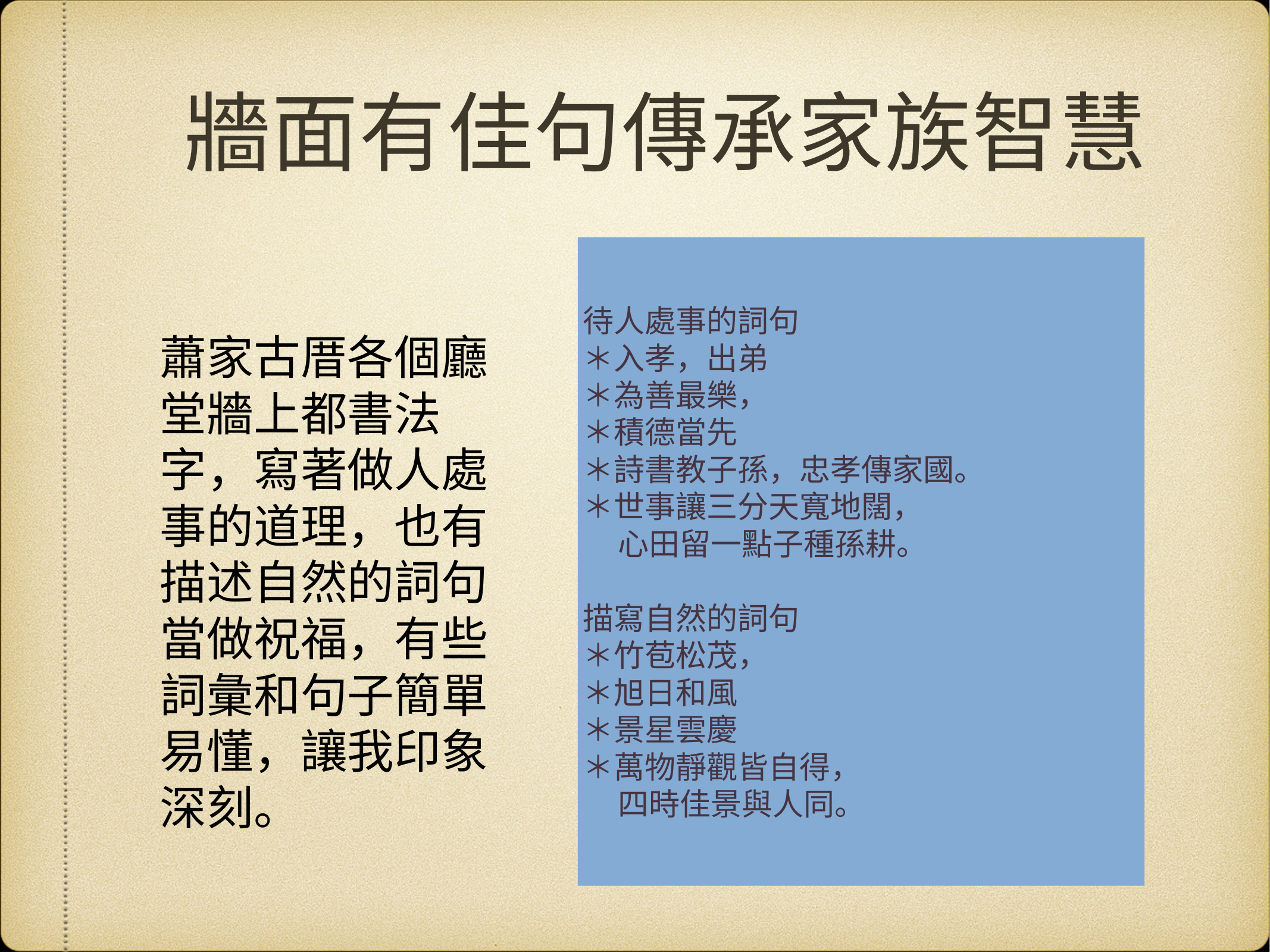

# 牆面有佳句傳承家族智慧
待人處事的詞句
＊入孝，出弟
＊為善最樂，
＊積德當先
＊詩書教子孫，忠孝傳家國。
＊世事讓三分天寬地闊，
    心田留一點子種孫耕。

描寫自然的詞句
＊竹苞松茂，
＊旭日和風
＊景星雲慶
＊萬物靜觀皆自得，
    四時佳景與人同。

蕭家古厝各個廳堂牆上都書法字，寫著做人處事的道理，也有描述自然的詞句當做祝福，有些詞彙和句子簡單易懂，讓我印象深刻。